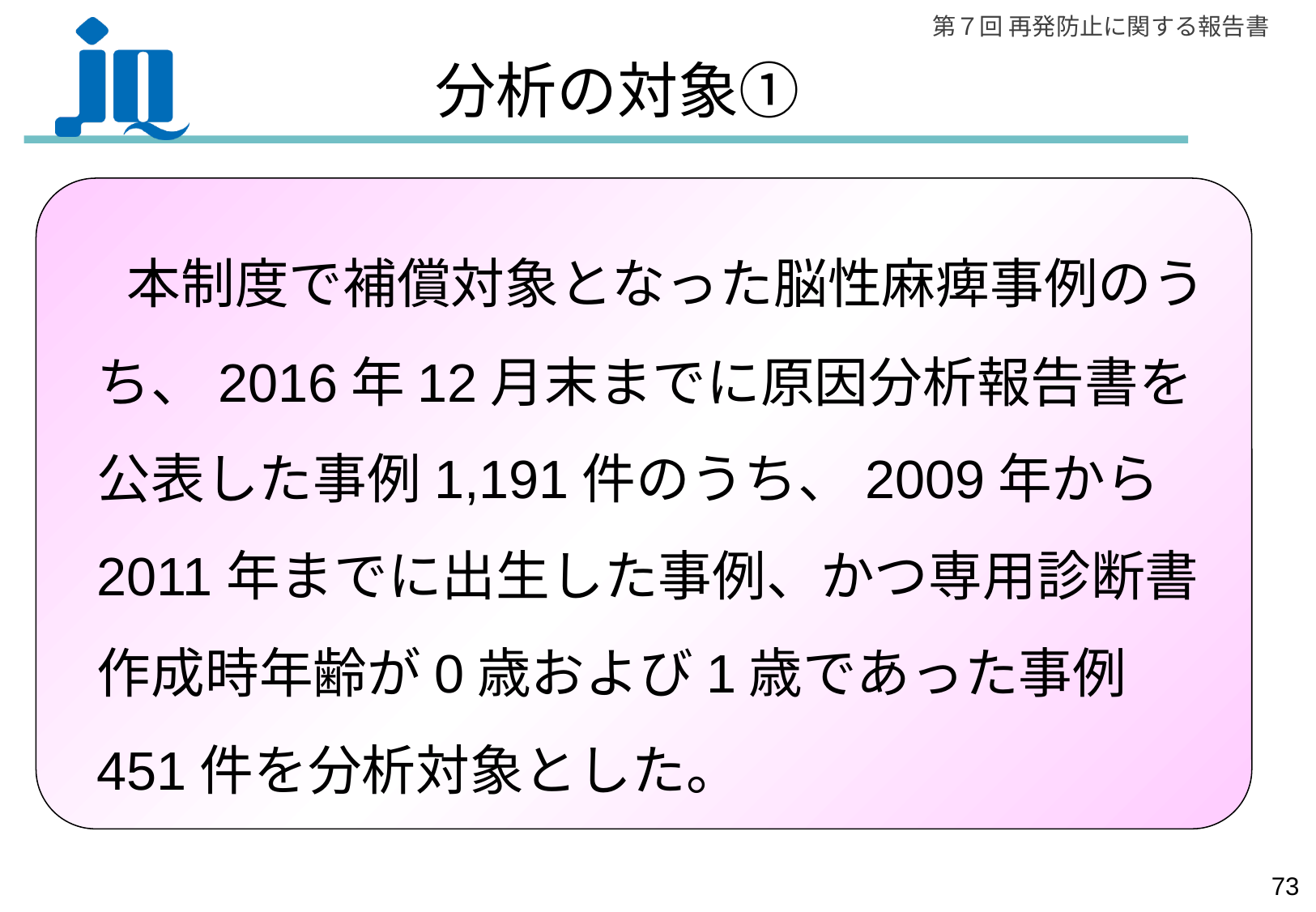

# 分析の対象①
　本制度で補償対象となった脳性麻痺事例のうち、2016年12月末までに原因分析報告書を公表した事例1,191件のうち、2009年から2011年までに出生した事例、かつ専用診断書作成時年齢が0歳および1歳であった事例451件を分析対象とした。
73